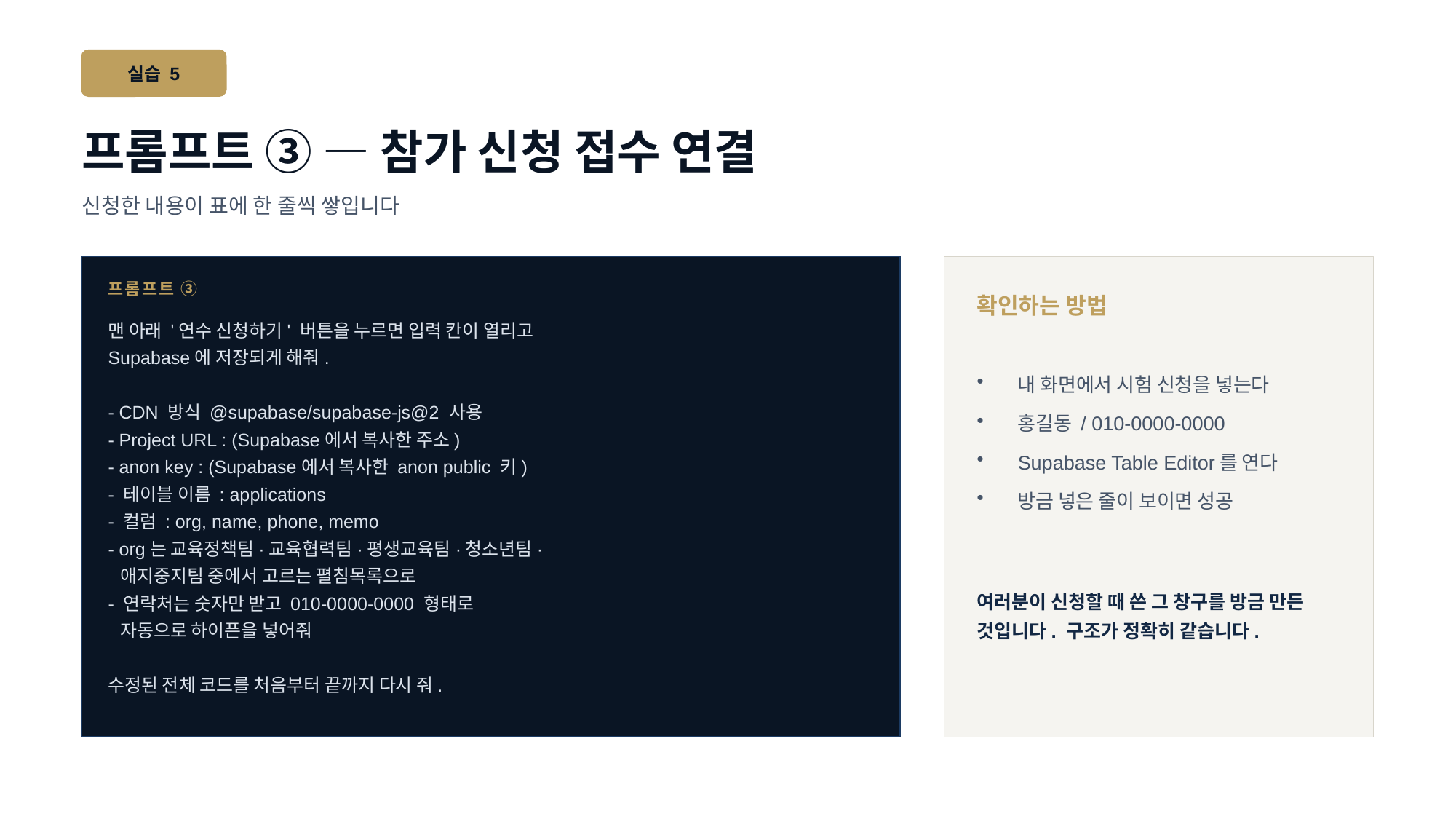

실습 5
프롬프트 ③ — 참가 신청 접수 연결
신청한 내용이 표에 한 줄씩 쌓입니다

프롬프트 ③
확인하는 방법
맨 아래 '연수 신청하기' 버튼을 누르면 입력 칸이 열리고
Supabase에 저장되게 해줘.

- CDN 방식 @supabase/supabase-js@2 사용
- Project URL : (Supabase에서 복사한 주소)
- anon key : (Supabase에서 복사한 anon public 키)
- 테이블 이름 : applications
- 컬럼 : org, name, phone, memo
- org는 교육정책팀·교육협력팀·평생교육팀·청소년팀·
  애지중지팀 중에서 고르는 펼침목록으로
- 연락처는 숫자만 받고 010-0000-0000 형태로
  자동으로 하이픈을 넣어줘

수정된 전체 코드를 처음부터 끝까지 다시 줘.
내 화면에서 시험 신청을 넣는다
홍길동 / 010-0000-0000
Supabase Table Editor를 연다
방금 넣은 줄이 보이면 성공
여러분이 신청할 때 쓴 그 창구를 방금 만든 것입니다. 구조가 정확히 같습니다.